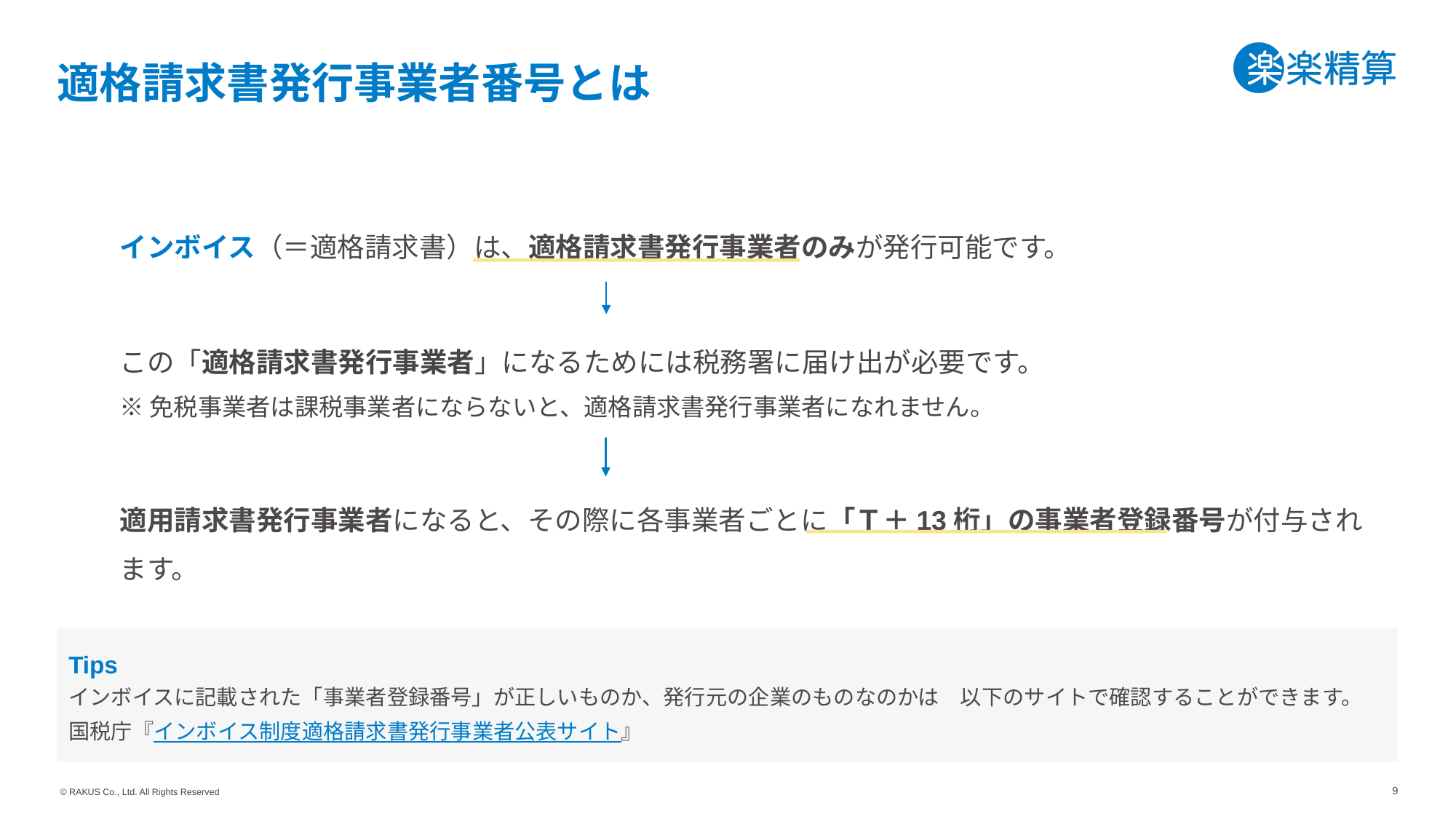

# 適格請求書発行事業者番号とは
インボイス（＝適格請求書）は、適格請求書発行事業者のみが発行可能です。

この「適格請求書発行事業者」になるためには税務署に届け出が必要です。
※免税事業者は課税事業者にならないと、適格請求書発行事業者になれません。

適用請求書発行事業者になると、その際に各事業者ごとに「Ｔ＋13桁」の事業者登録番号が付与されます。

Tips
インボイスに記載された「事業者登録番号」が正しいものか、発行元の企業のものなのかは　以下のサイトで確認することができます。
国税庁『インボイス制度適格請求書発行事業者公表サイト』
9